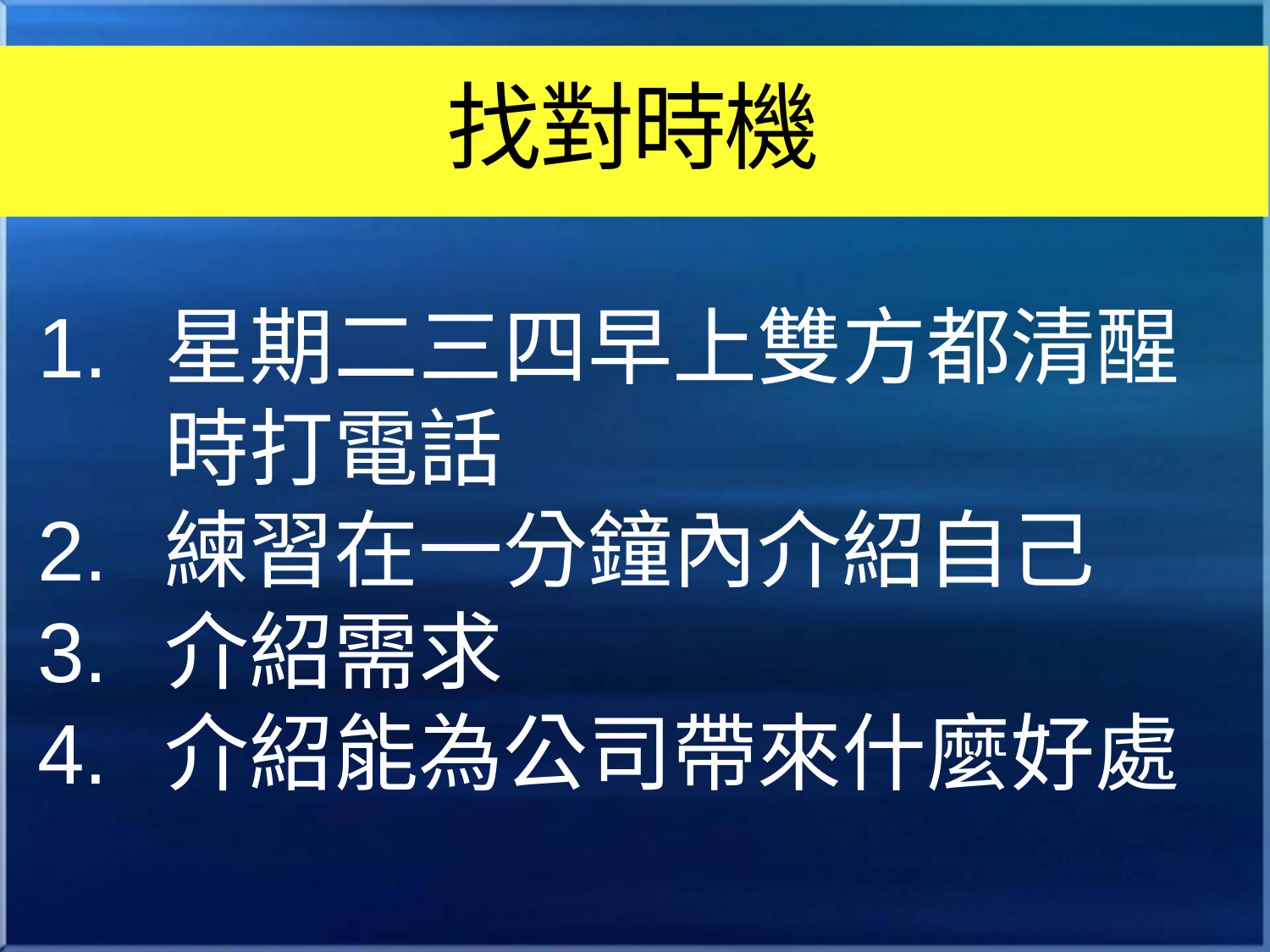

找對時機
星期二三四早上雙方都清醒時打電話
練習在一分鐘內介紹自己
介紹需求
介紹能為公司帶來什麼好處